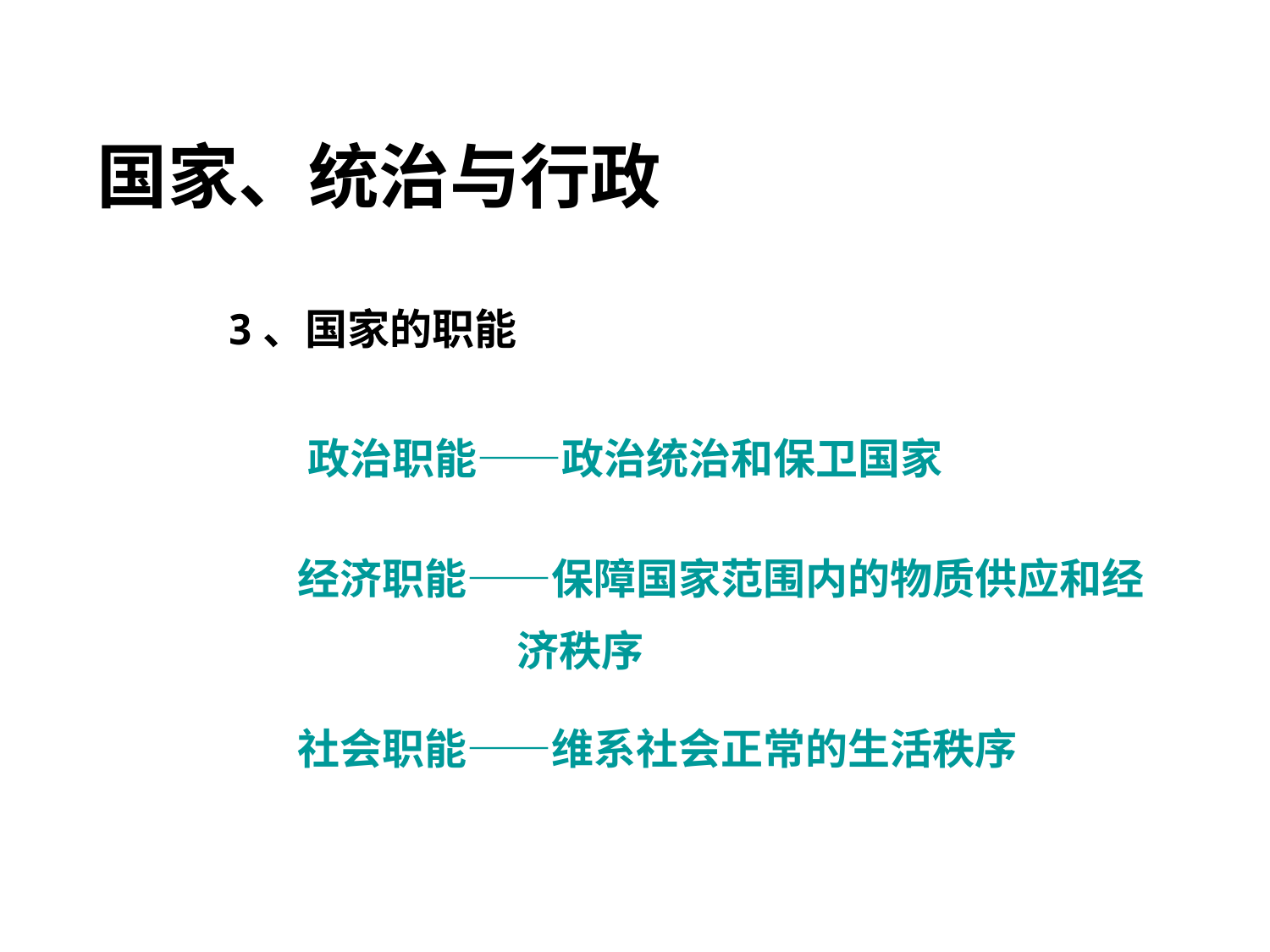

国家、统治与行政
3、国家的职能
政治职能——政治统治和保卫国家
经济职能——保障国家范围内的物质供应和经
                      济秩序
社会职能——维系社会正常的生活秩序